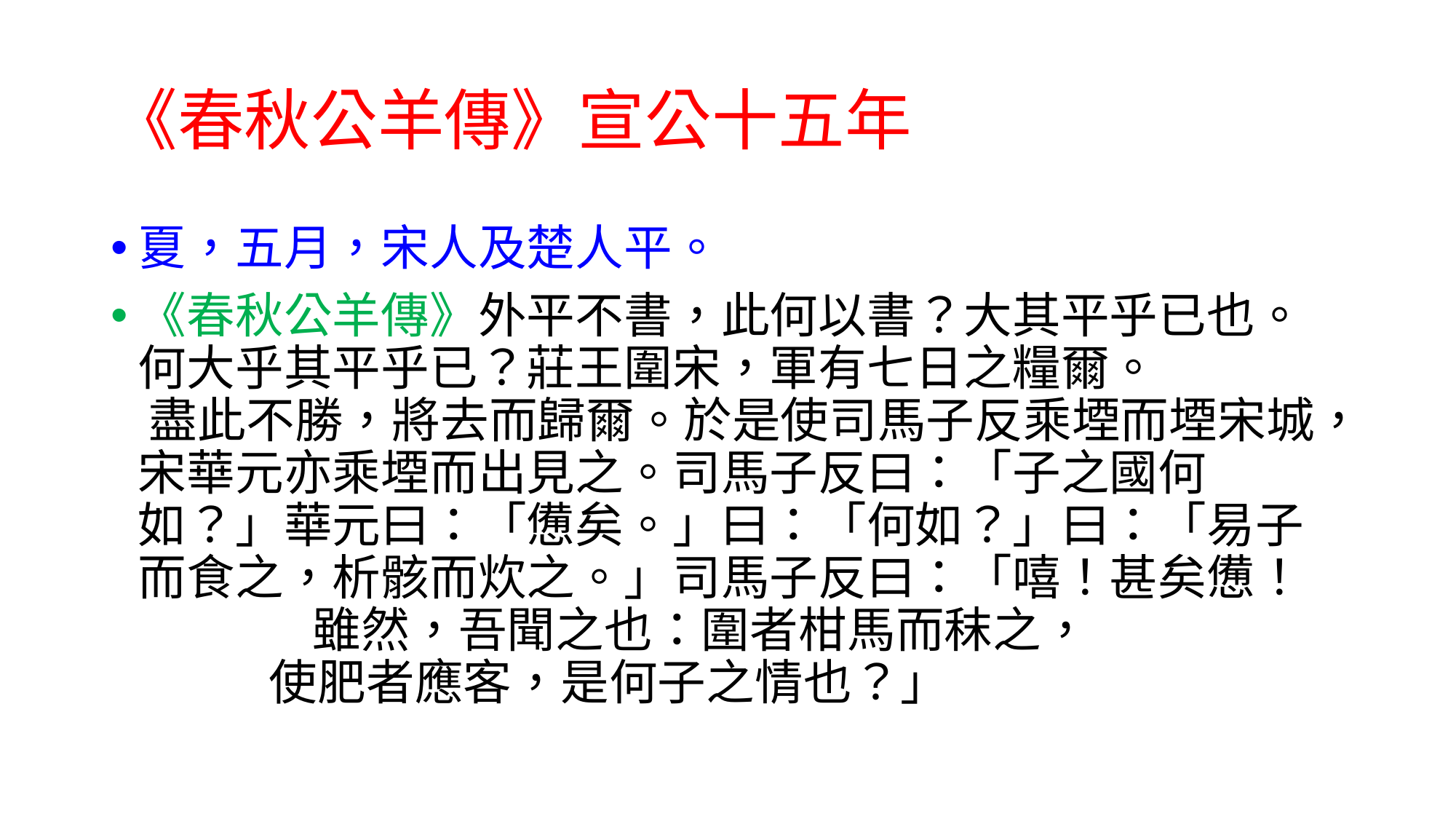

# 《春秋公羊傳》宣公十五年
夏，五月，宋人及楚人平。
《春秋公羊傳》外平不書，此何以書？大其平乎已也。何大乎其平乎已？莊王圍宋，軍有七日之糧爾。                   盡此不勝，將去而歸爾。於是使司馬子反乘堙而堙宋城，宋華元亦乘堙而出見之。司馬子反曰：「子之國何如？」華元曰：「憊矣。」曰：「何如？」曰：「易子而食之，析骸而炊之。」司馬子反曰：「嘻！甚矣憊！                    雖然，吾聞之也：圍者柑馬而秣之，                                    使肥者應客，是何子之情也？」